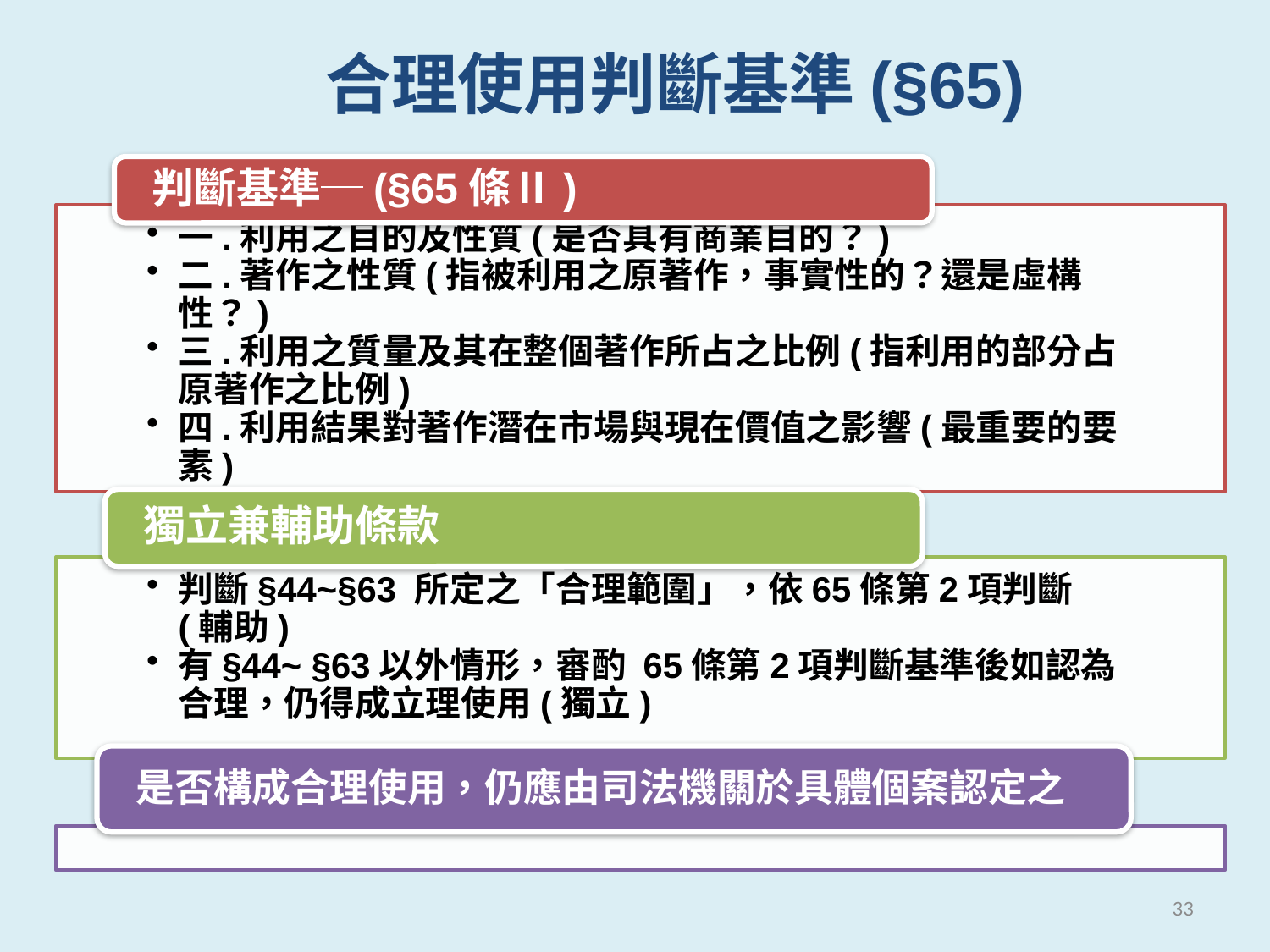

# 合理使用判斷基準(§65)
一.利用之目的及性質(是否具有商業目的？)
二.著作之性質(指被利用之原著作，事實性的？還是虛構性？)
三.利用之質量及其在整個著作所占之比例(指利用的部分占原著作之比例)
四.利用結果對著作潛在市場與現在價值之影響(最重要的要素)
判斷基準─(§65條Ⅱ)
判斷§44~§63 所定之「合理範圍」，依65條第2項判斷(輔助)
有§44~ §63以外情形，審酌 65條第2項判斷基準後如認為合理，仍得成立理使用(獨立)
獨立兼輔助條款
是否構成合理使用，仍應由司法機關於具體個案認定之
33